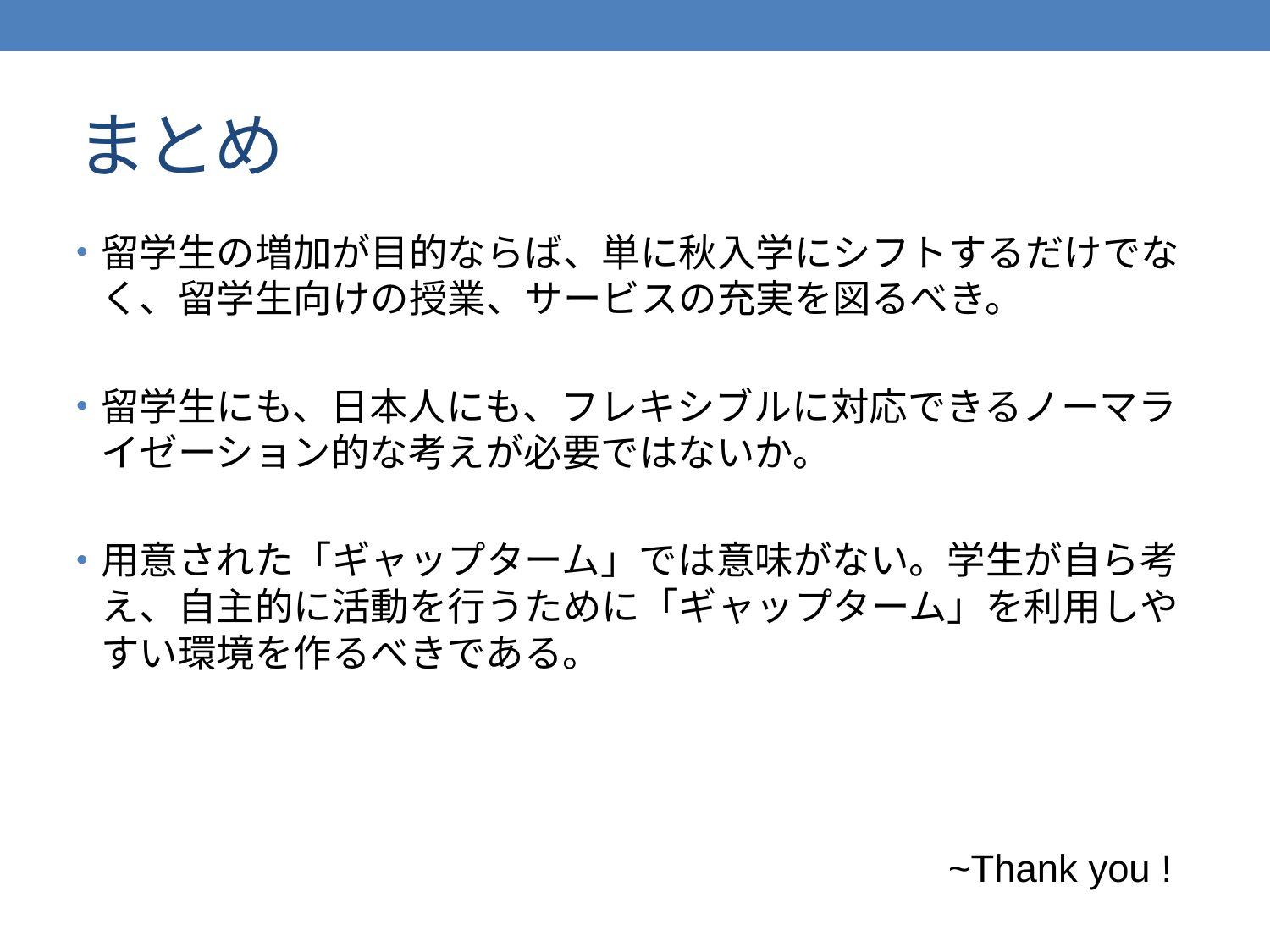

# まとめ
留学生の増加が目的ならば、単に秋入学にシフトするだけでなく、留学生向けの授業、サービスの充実を図るべき。

留学生にも、日本人にも、フレキシブルに対応できるノーマライゼーション的な考えが必要ではないか。

用意された「ギャップターム」では意味がない。学生が自ら考え、自主的に活動を行うために「ギャップターム」を利用しやすい環境を作るべきである。

~Thank you !